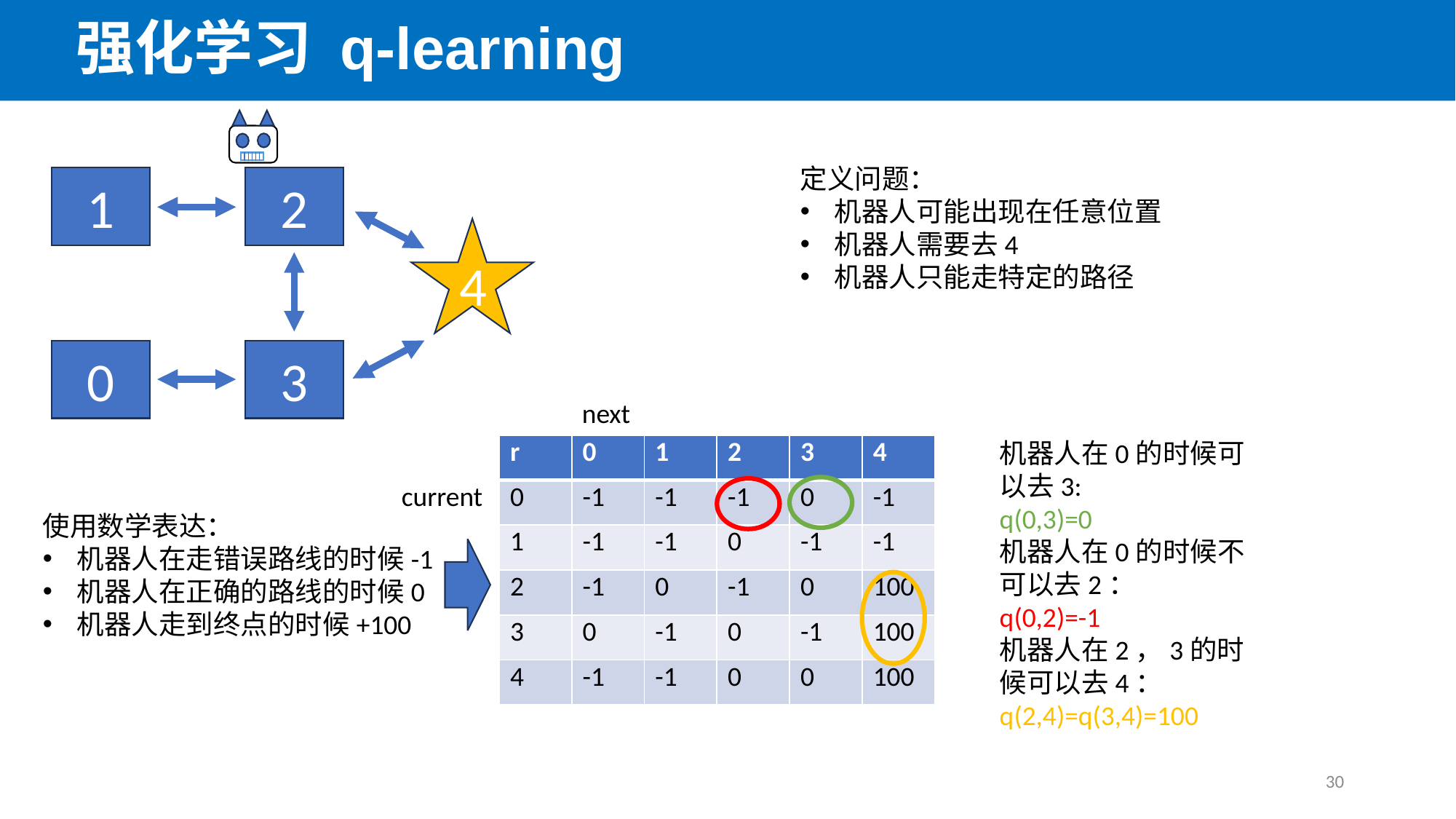

强化学习 q-learning

1
2
4
0
3
定义问题：
机器人可能出现在任意位置
机器人需要去4
机器人只能走特定的路径
next
机器人在0的时候可以去3:
q(0,3)=0
机器人在0的时候不可以去2：
q(0,2)=-1
机器人在2，3的时候可以去4：
q(2,4)=q(3,4)=100
| r | 0 | 1 | 2 | 3 | 4 |
| --- | --- | --- | --- | --- | --- |
| 0 | -1 | -1 | -1 | 0 | -1 |
| 1 | -1 | -1 | 0 | -1 | -1 |
| 2 | -1 | 0 | -1 | 0 | 100 |
| 3 | 0 | -1 | 0 | -1 | 100 |
| 4 | -1 | -1 | 0 | 0 | 100 |
current

使用数学表达：
机器人在走错误路线的时候-1
机器人在正确的路线的时候0
机器人走到终点的时候+100

30